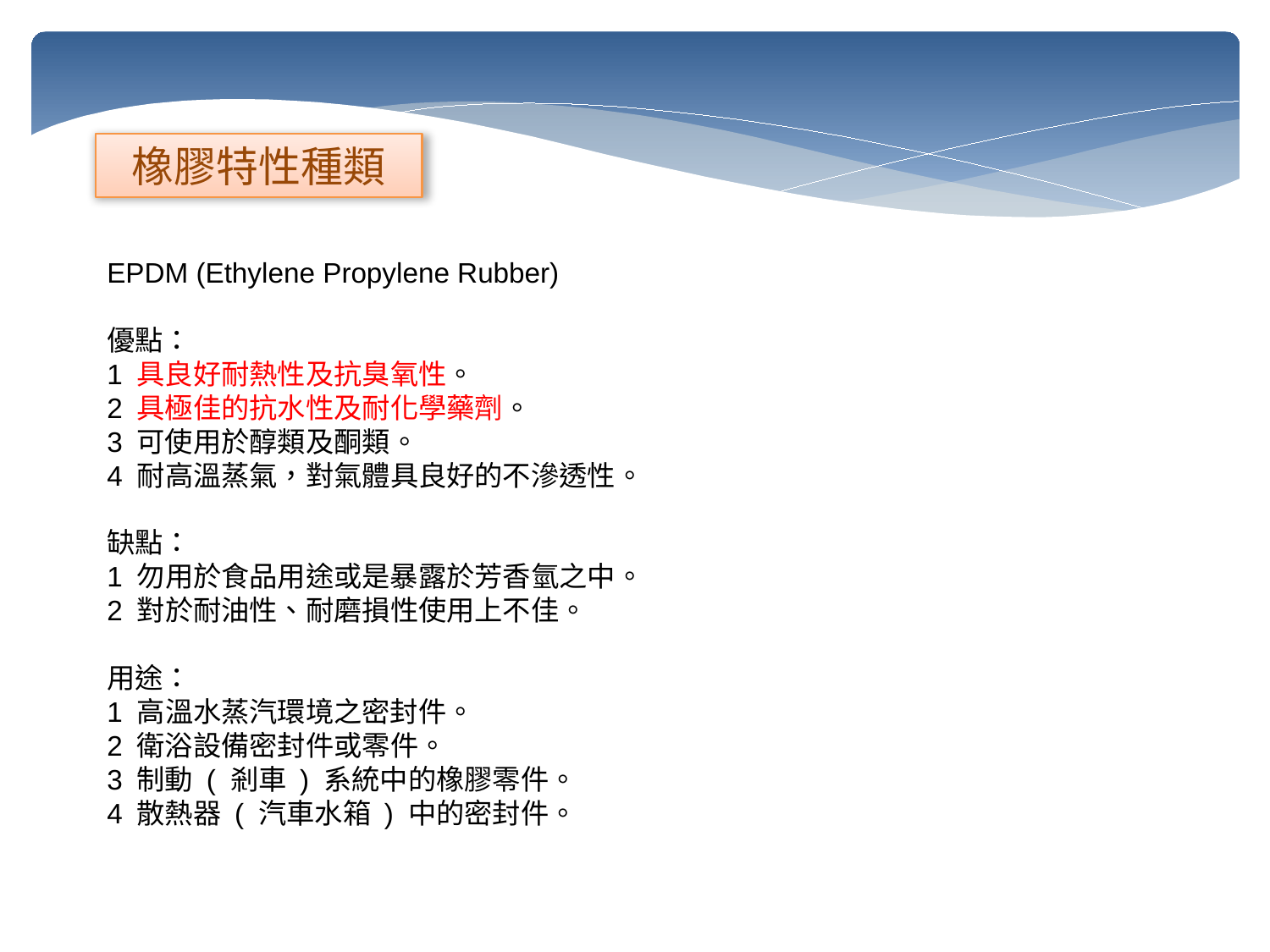

橡膠特性種類
EPDM (Ethylene Propylene Rubber)
優點：
1 具良好耐熱性及抗臭氧性。
2 具極佳的抗水性及耐化學藥劑。
3 可使用於醇類及酮類。
4 耐高溫蒸氣，對氣體具良好的不滲透性。
缺點：
1 勿用於食品用途或是暴露於芳香氫之中。
2 對於耐油性、耐磨損性使用上不佳。

用途：
1 高溫水蒸汽環境之密封件。 
2 衛浴設備密封件或零件。
3 制動 ( 剎車 ) 系統中的橡膠零件。
4 散熱器 ( 汽車水箱 ) 中的密封件。